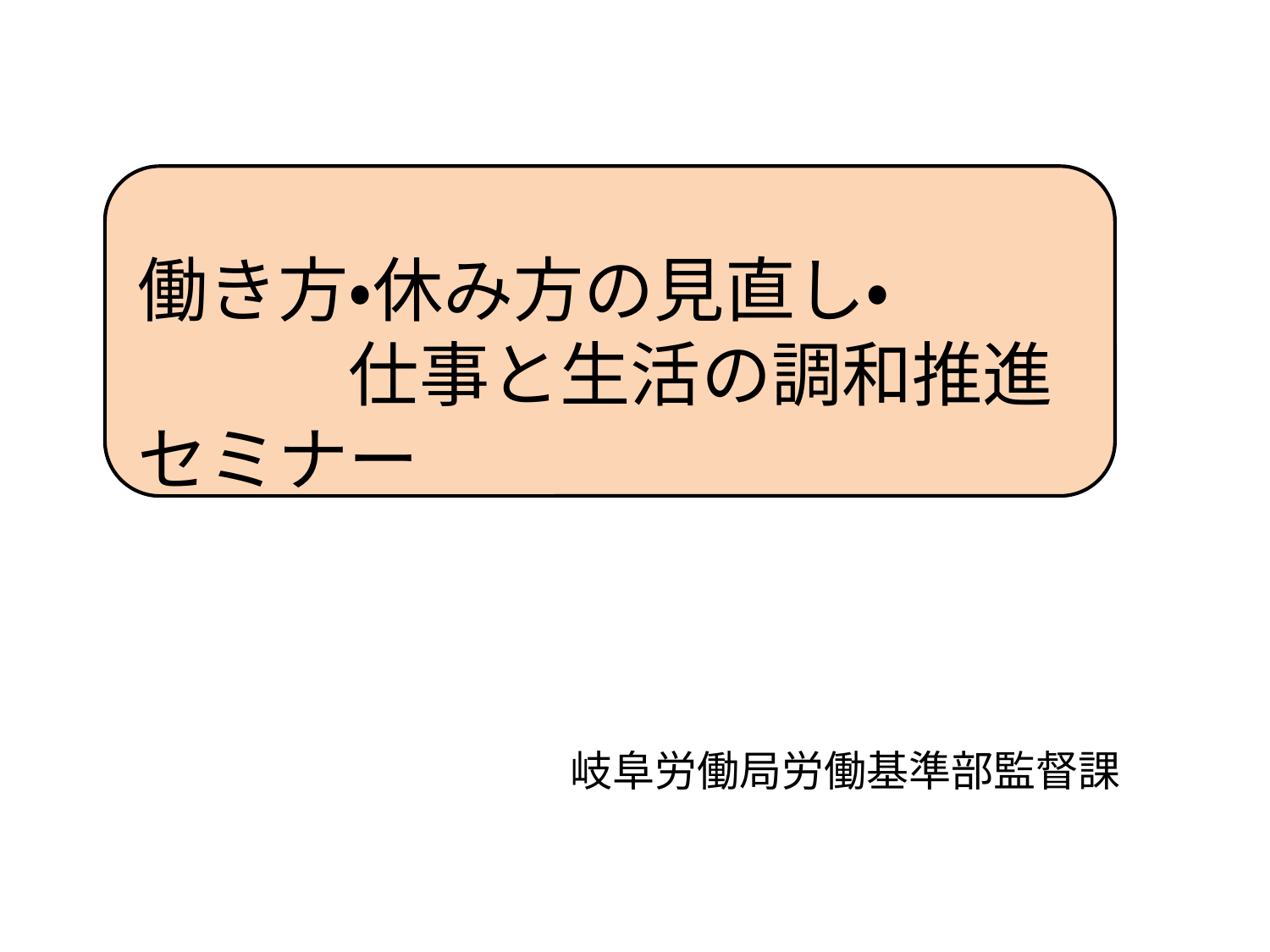

働き方・休み方の見直し・　　　　　仕事と生活の調和推進セミナー
岐阜労働局労働基準部監督課